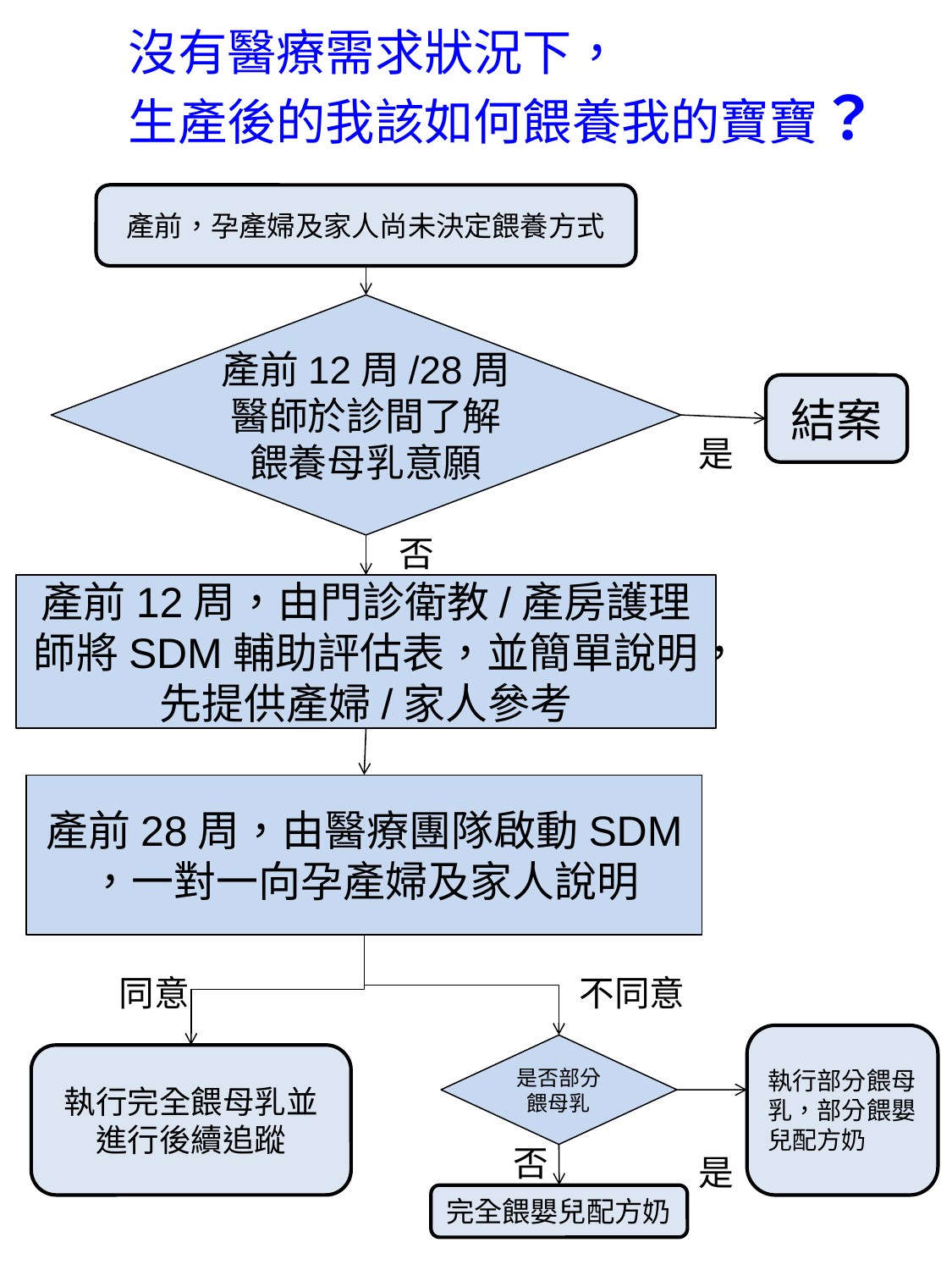

沒有醫療需求狀況下，
生產後的我該如何餵養我的寶寶？
產前，孕產婦及家人尚未決定餵養方式
產前12周/28周
醫師於診間了解餵養母乳意願
結案
是
否
產前12周，由門診衛教/產房護理師將SDM輔助評估表，並簡單說明，先提供產婦/家人參考
產前28周，由醫療團隊啟動SDM
，一對一向孕產婦及家人說明
同意
不同意
執行部分餵母乳，部分餵嬰兒配方奶
是否部分餵母乳
執行完全餵母乳並
進行後續追蹤
否
是
完全餵嬰兒配方奶